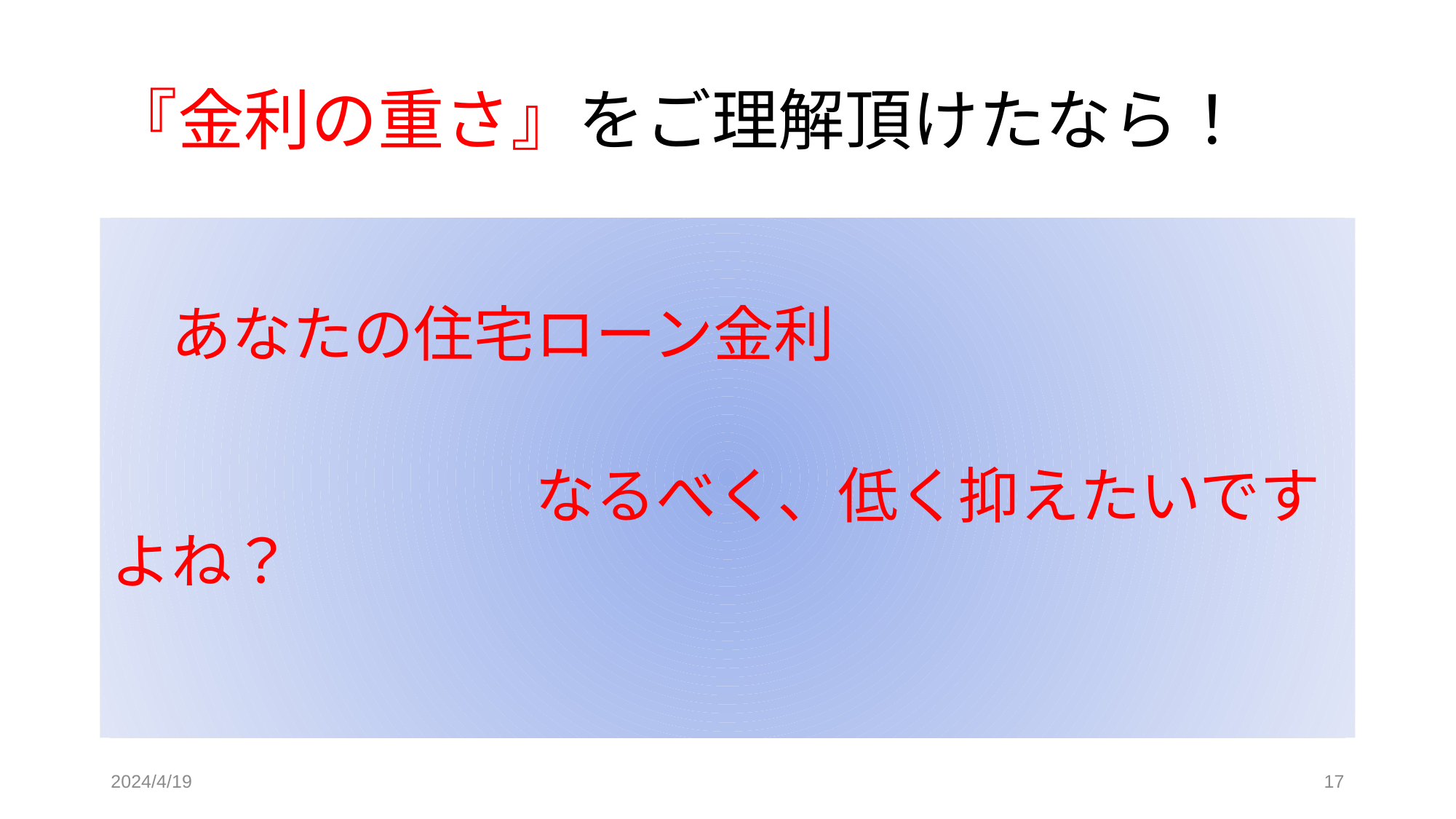

# 『金利の重さ』をご理解頂けたなら！

　あなたの住宅ローン金利

　　　　　　　なるべく、低く抑えたいですよね？
2024/4/19
17